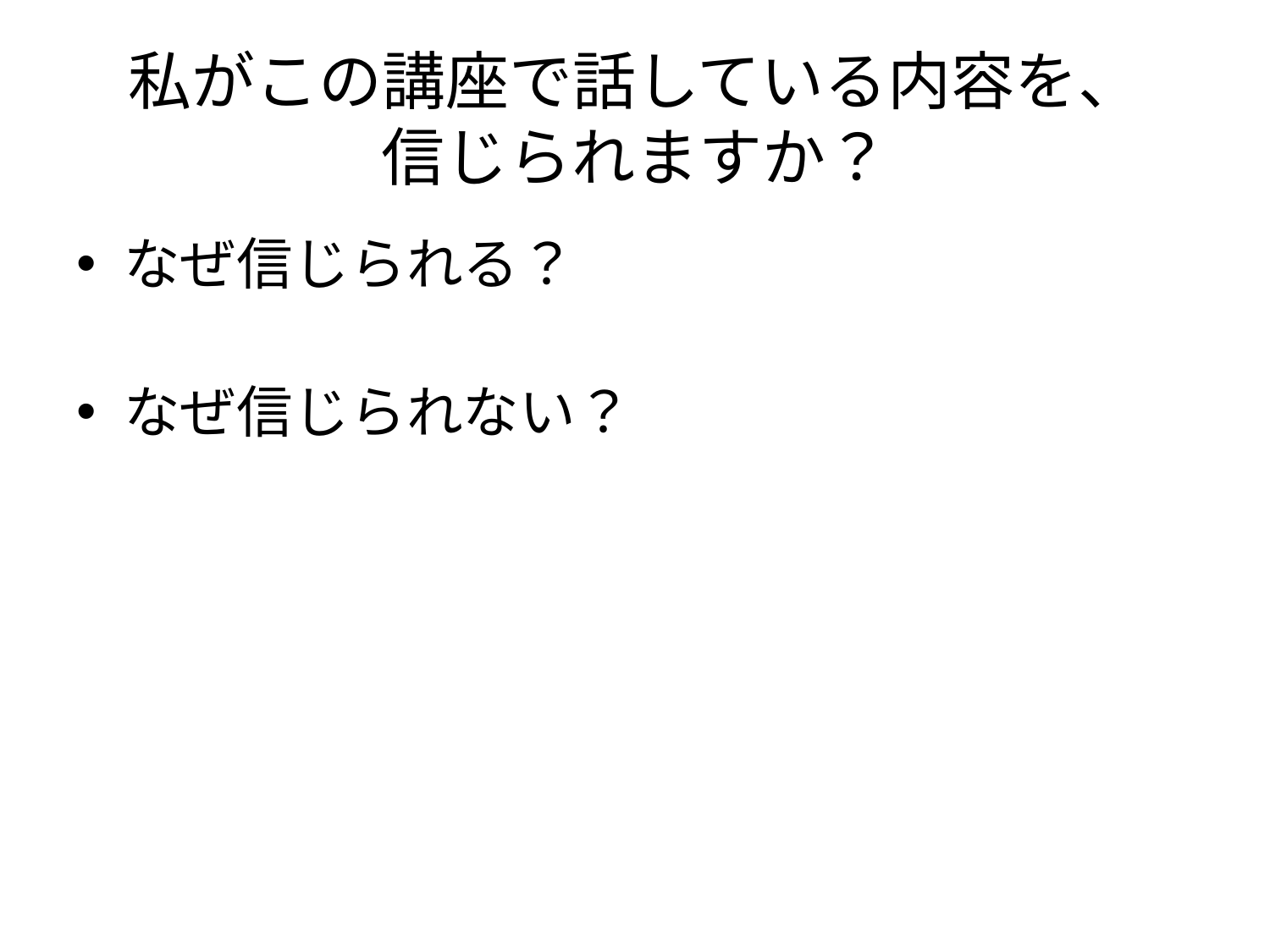

# 私がこの講座で話している内容を、 信じられますか？
なぜ信じられる？

なぜ信じられない？